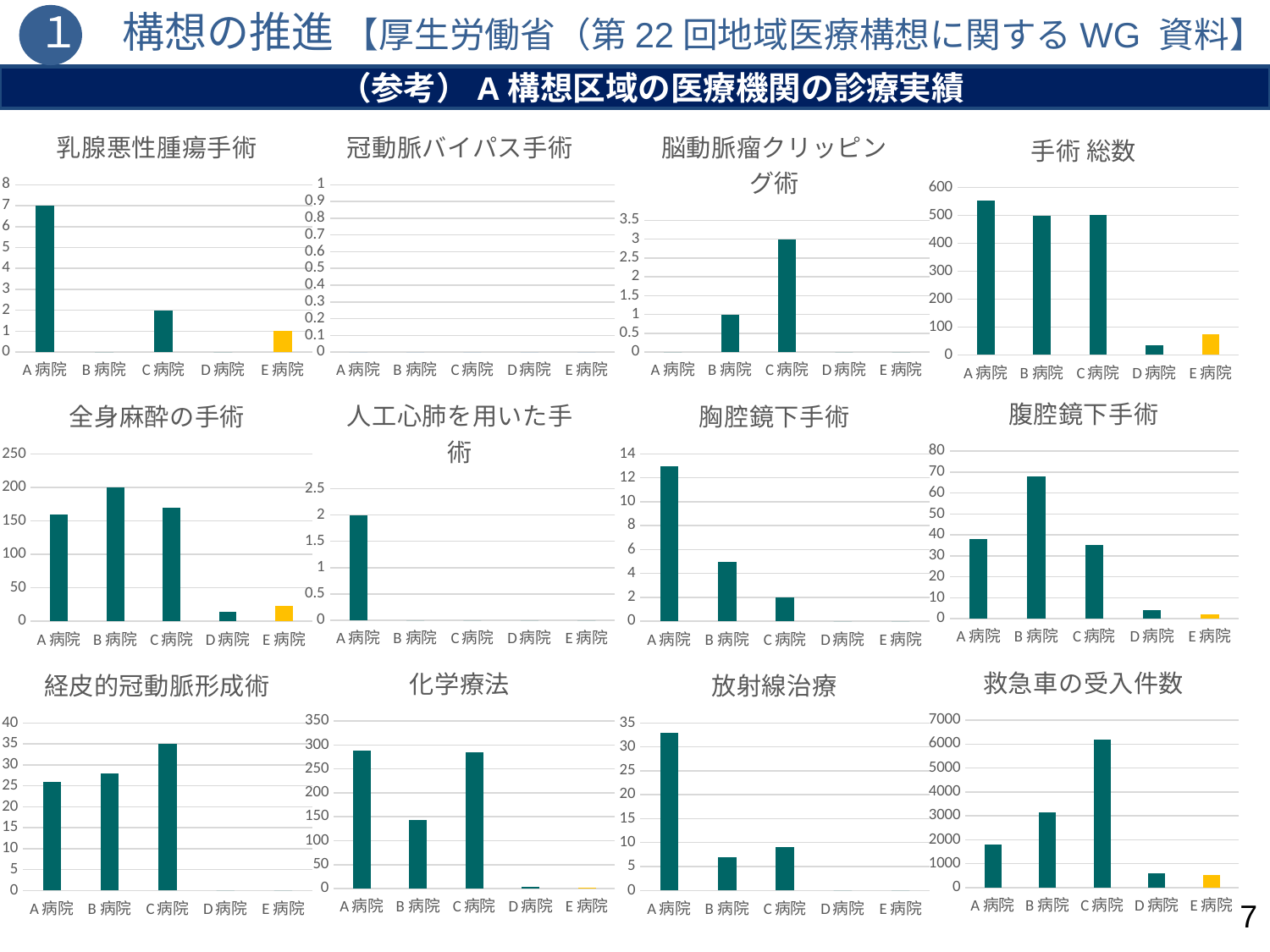

１　構想の推進 【厚生労働省（第22回地域医療構想に関するWG 資料】

　　　　　　　　　　（参考）A構想区域の医療機関の診療実績

### Chart: 乳腺悪性腫瘍手術

| Category | 乳腺悪性腫瘍手術 |
|---|---|
| A病院 | 7.0 |
| B病院 | 0.0 |
| C病院 | 2.0 |
| D病院 | 0.0 |
| E病院 | 1.0 |

### Chart: 冠動脈バイパス手術

| Category | 冠動脈バイパス手術 |
|---|---|
| A病院 | 0.0 |
| B病院 | 0.0 |
| C病院 | 0.0 |
| D病院 | 0.0 |
| E病院 | 0.0 |

### Chart: 脳動脈瘤クリッピング術

| Category | 脳動脈瘤クリッピング術 |
|---|---|
| A病院 | 0.0 |
| B病院 | 1.0 |
| C病院 | 3.0 |
| D病院 | 0.0 |
| E病院 | 0.0 |

### Chart: 手術 総数

| Category | 手術 総数 |
|---|---|
| A病院 | 554.0 |
| B病院 | 498.0 |
| C病院 | 501.0 |
| D病院 | 36.0 |
| E病院 | 74.0 |

### Chart: 腹腔鏡下手術

| Category | 腹腔鏡下手術 |
|---|---|
| A病院 | 38.0 |
| B病院 | 68.0 |
| C病院 | 35.0 |
| D病院 | 4.0 |
| E病院 | 2.0 |

### Chart: 人工心肺を用いた手術

| Category | 人工心肺を用いた手術 |
|---|---|
| A病院 | 2.0 |
| B病院 | 0.0 |
| C病院 | 0.0 |
| D病院 | 0.0 |
| E病院 | 0.0 |

### Chart: 全身麻酔の手術

| Category | 全身麻酔の手術 |
|---|---|
| A病院 | 159.0 |
| B病院 | 200.0 |
| C病院 | 169.0 |
| D病院 | 14.0 |
| E病院 | 23.0 |

### Chart: 胸腔鏡下手術

| Category | 胸腔鏡下手術 |
|---|---|
| A病院 | 13.0 |
| B病院 | 5.0 |
| C病院 | 2.0 |
| D病院 | 0.0 |
| E病院 | 0.0 |

### Chart: 救急車の受入件数

| Category | 救急車の受入件数 |
|---|---|
| A病院 | 1815.0 |
| B病院 | 3154.0 |
| C病院 | 6183.0 |
| D病院 | 611.0 |
| E病院 | 541.0 |

### Chart: 化学療法

| Category | 化学療法 |
|---|---|
| A病院 | 289.0 |
| B病院 | 143.0 |
| C病院 | 285.0 |
| D病院 | 4.0 |
| E病院 | 1.0 |

### Chart: 経皮的冠動脈形成術

| Category | 経皮的冠動脈形成術 |
|---|---|
| A病院 | 26.0 |
| B病院 | 28.0 |
| C病院 | 35.0 |
| D病院 | 0.0 |
| E病院 | 0.0 |

### Chart: 放射線治療

| Category | 放射線治療 |
|---|---|
| A病院 | 33.0 |
| B病院 | 7.0 |
| C病院 | 9.0 |
| D病院 | 0.0 |
| E病院 | 0.0 |
7